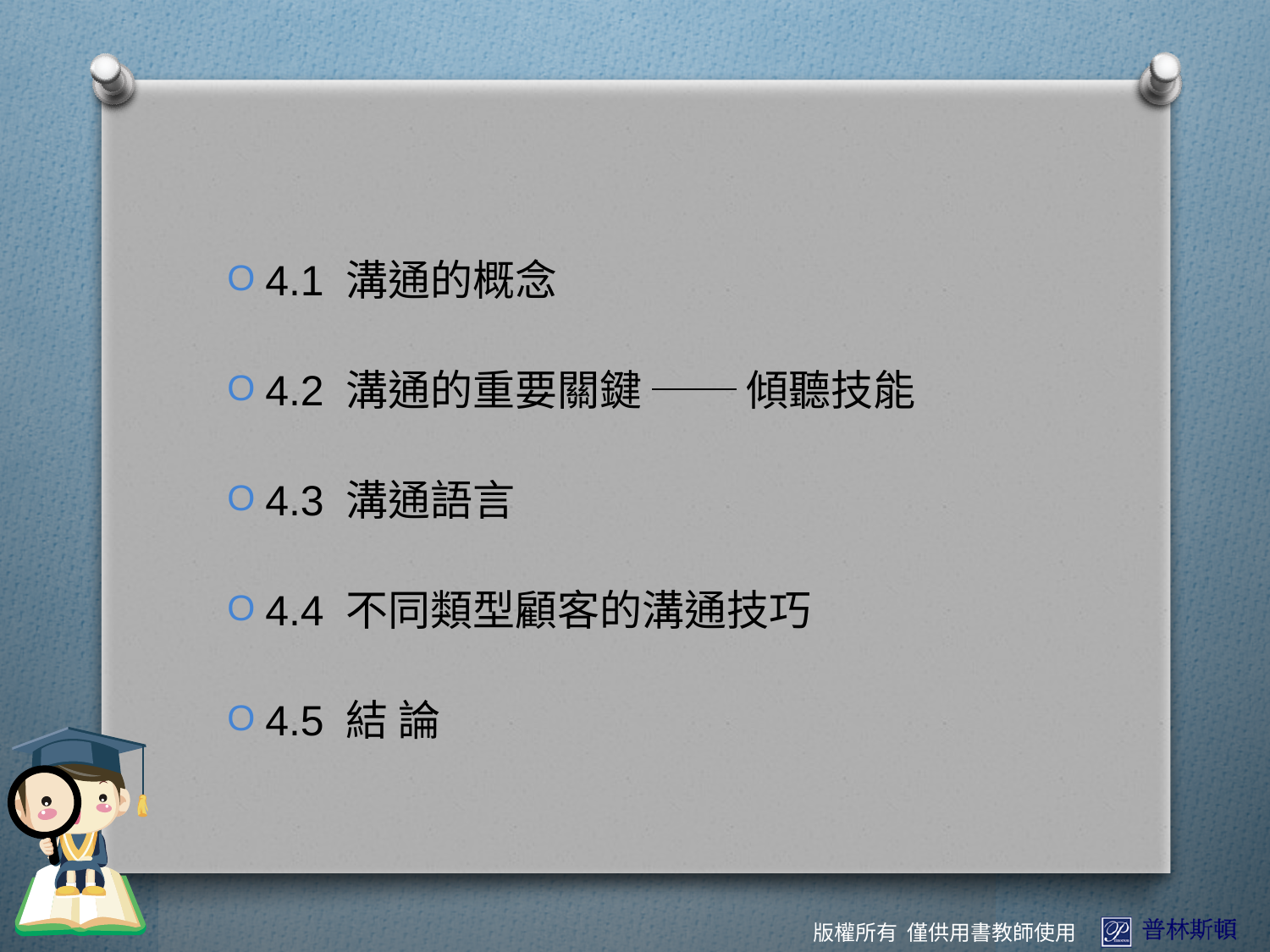

4.1 溝通的概念
4.2 溝通的重要關鍵 ── 傾聽技能
4.3 溝通語言
4.4 不同類型顧客的溝通技巧
4.5 結 論